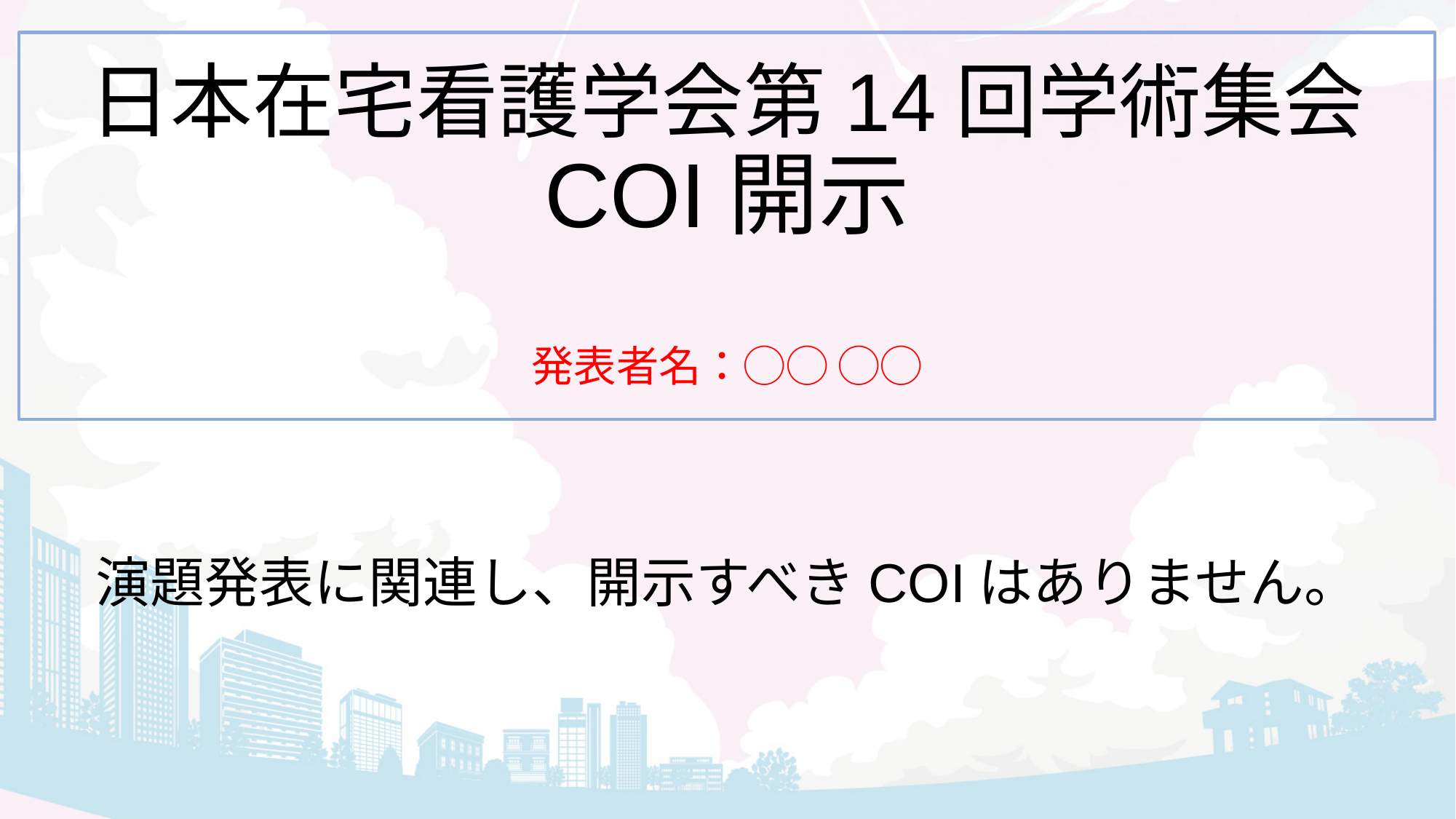

# 日本在宅看護学会第14回学術集会 COI開示 発表者名：◯◯ ◯◯
演題発表に関連し、開示すべきCOIはありません。